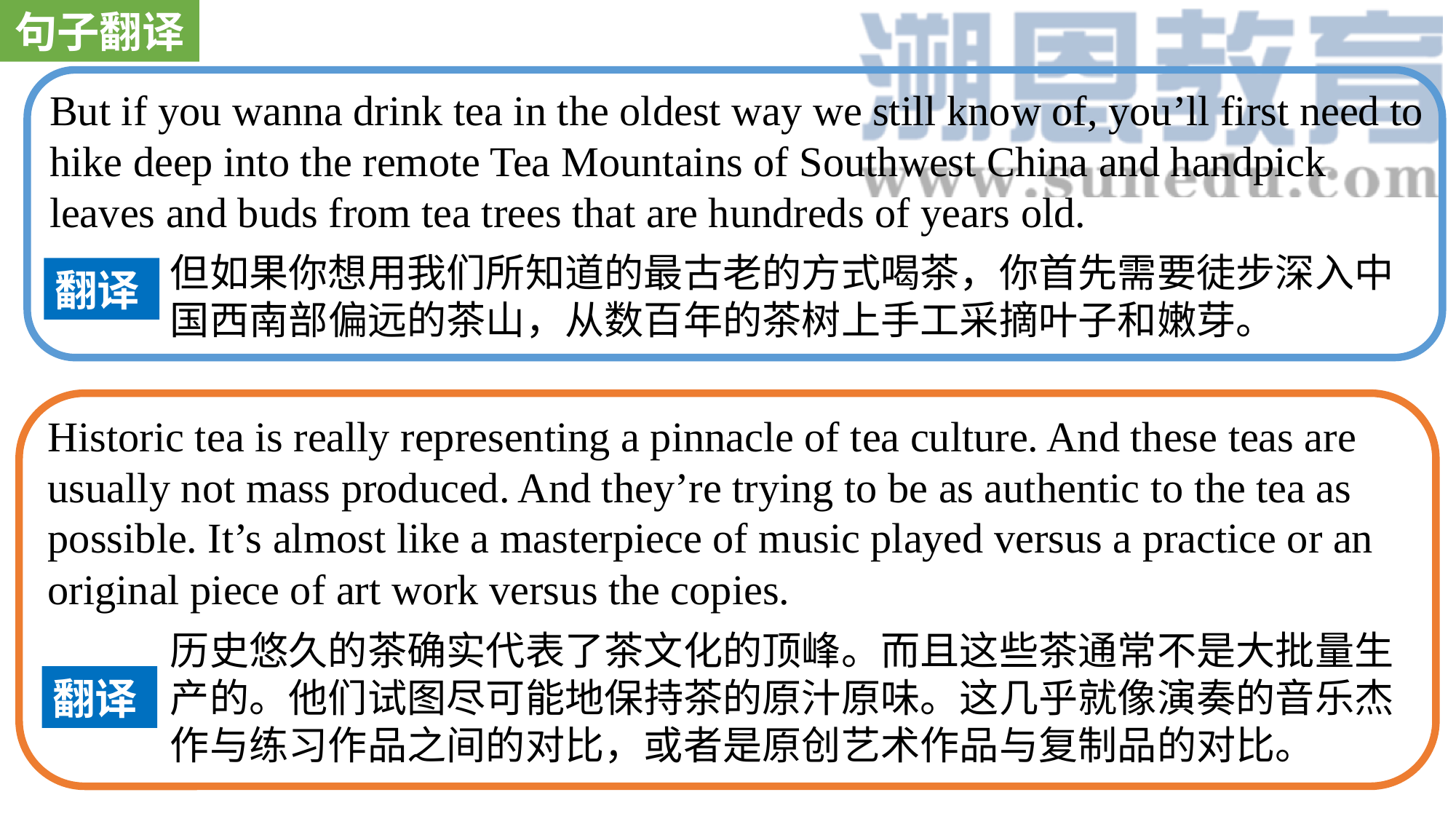

句子翻译

But if you wanna drink tea in the oldest way we still know of, you’ll first need to hike deep into the remote Tea Mountains of Southwest China and handpick leaves and buds from tea trees that are hundreds of years old.
但如果你想用我们所知道的最古老的方式喝茶，你首先需要徒步深入中国西南部偏远的茶山，从数百年的茶树上手工采摘叶子和嫩芽。
翻译

Historic tea is really representing a pinnacle of tea culture. And these teas are usually not mass produced. And they’re trying to be as authentic to the tea as possible. It’s almost like a masterpiece of music played versus a practice or an original piece of art work versus the copies.
历史悠久的茶确实代表了茶文化的顶峰。而且这些茶通常不是大批量生产的。他们试图尽可能地保持茶的原汁原味。这几乎就像演奏的音乐杰作与练习作品之间的对比，或者是原创艺术作品与复制品的对比。
翻译